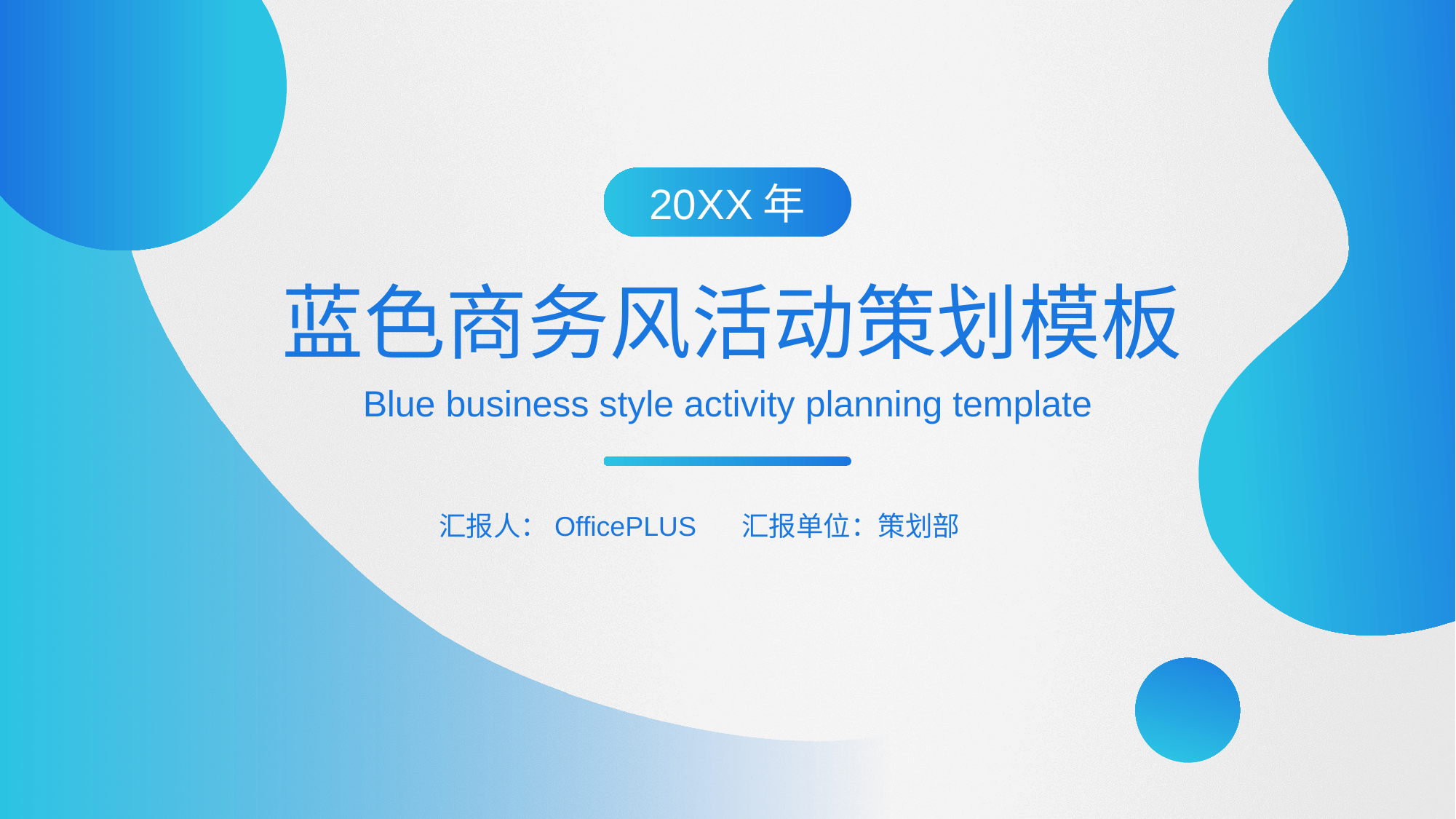

20XX年
蓝色商务风活动策划模板
Blue business style activity planning template

汇报人：OfficePLUS
汇报单位：策划部